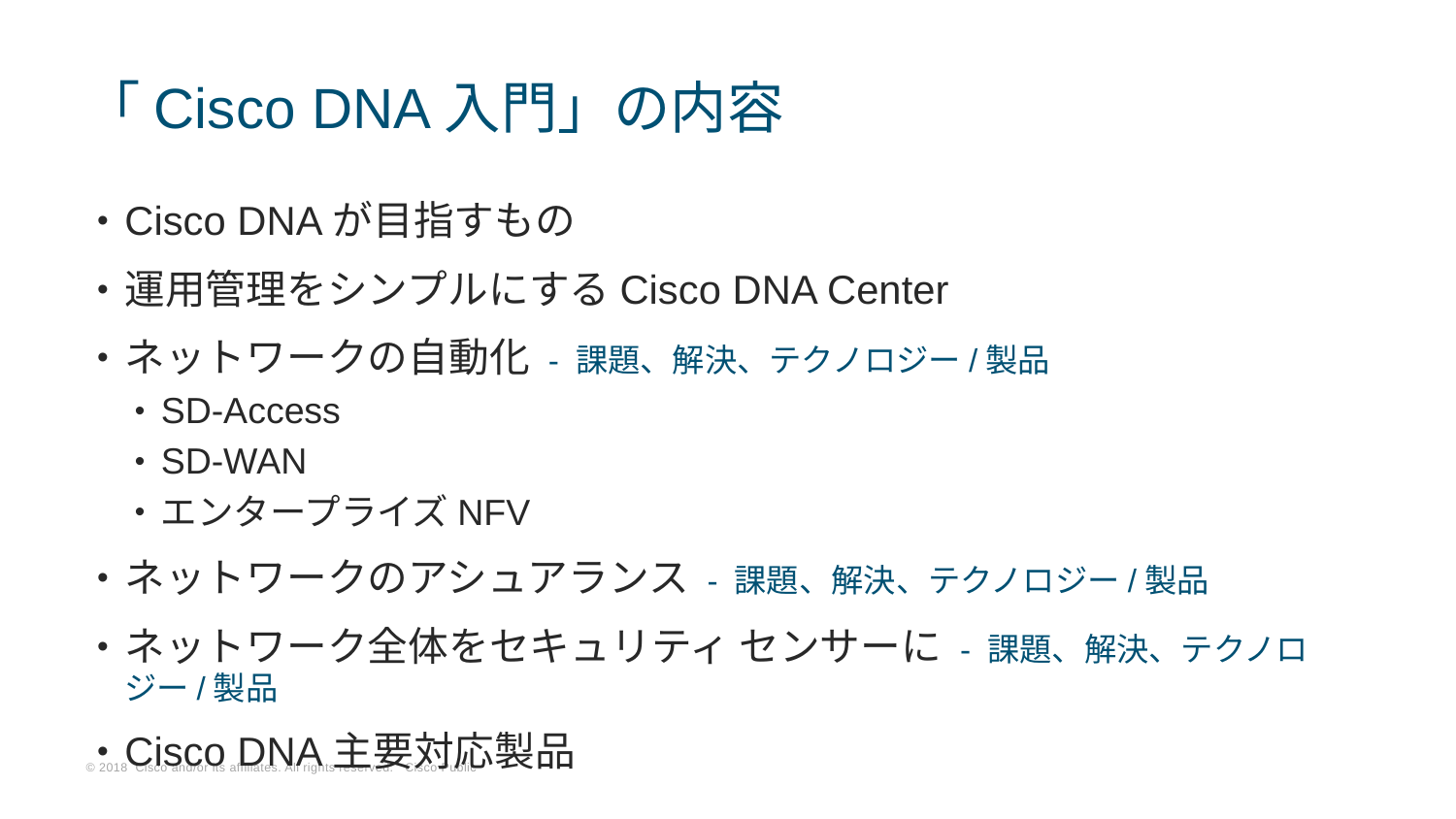

「Cisco DNA入門」の内容
Cisco DNAが目指すもの
運用管理をシンプルにするCisco DNA Center
ネットワークの自動化 - 課題、解決、テクノロジー/製品
SD-Access
SD-WAN
エンタープライズNFV
ネットワークのアシュアランス - 課題、解決、テクノロジー/製品
ネットワーク全体をセキュリティ センサーに - 課題、解決、テクノロジー/製品
Cisco DNA主要対応製品